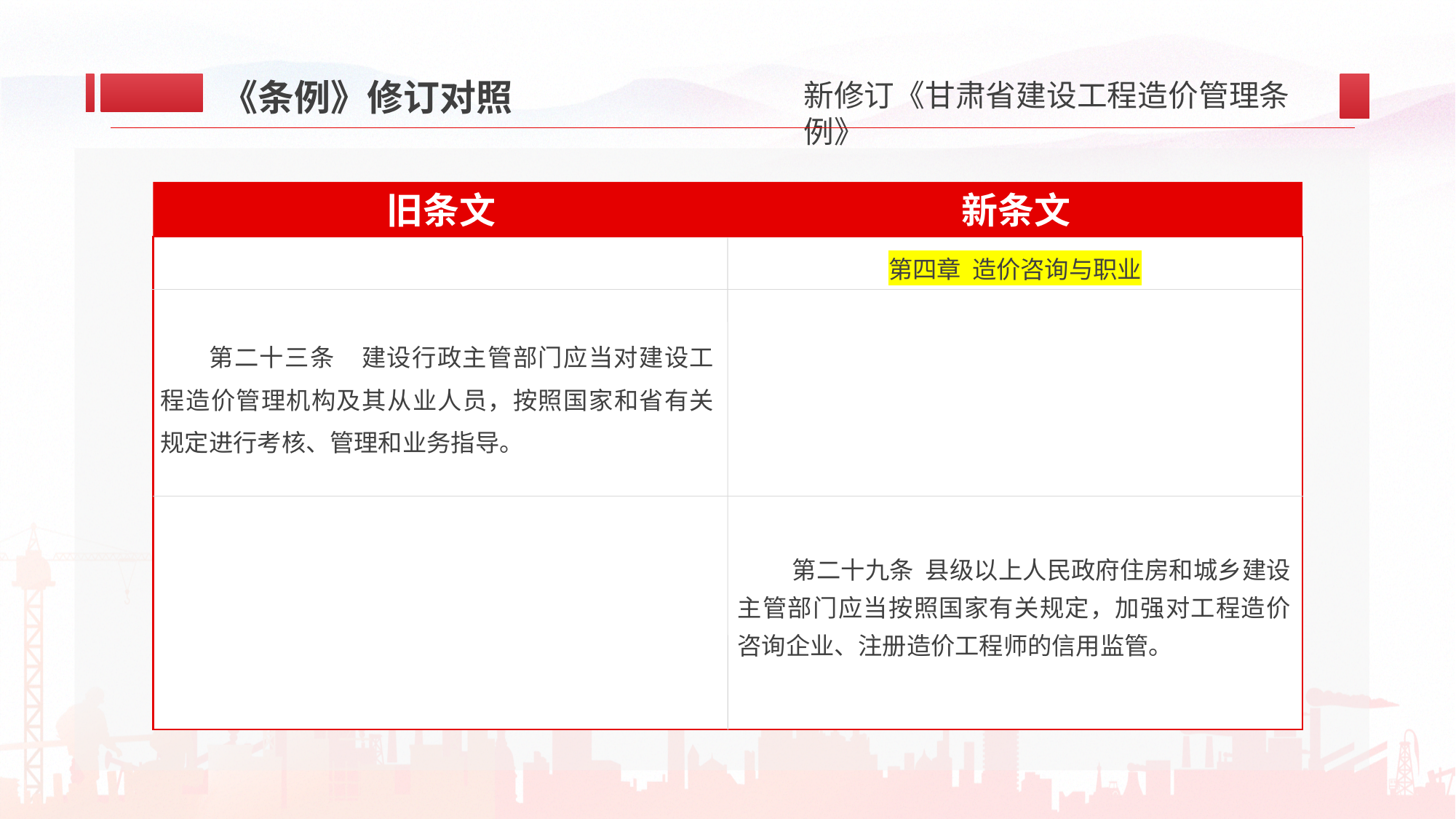

《条例》修订对照
新条文
旧条文

第二十九条  县级以上人民政府住房和城乡建设主管部门应当按照国家有关规定，加强对工程造价咨询企业、注册造价工程师的信用监管。
第四章  造价咨询与职业
第二十三条    建设行政主管部门应当对建设工程造价管理机构及其从业人员，按照国家和省有关规定进行考核、管理和业务指导。